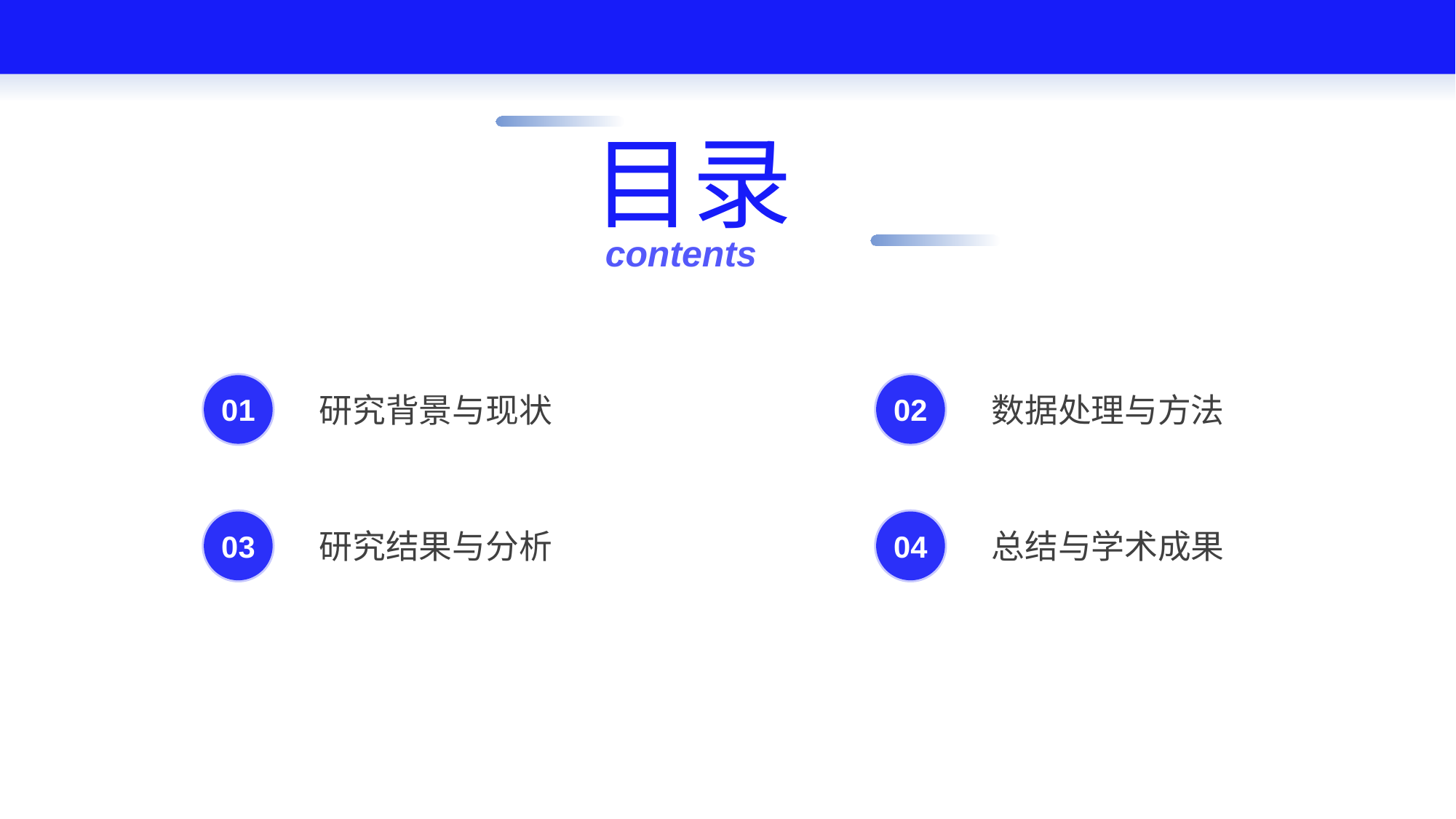

目录

contents

01
研究背景与现状

02
数据处理与方法

03
研究结果与分析

04
总结与学术成果